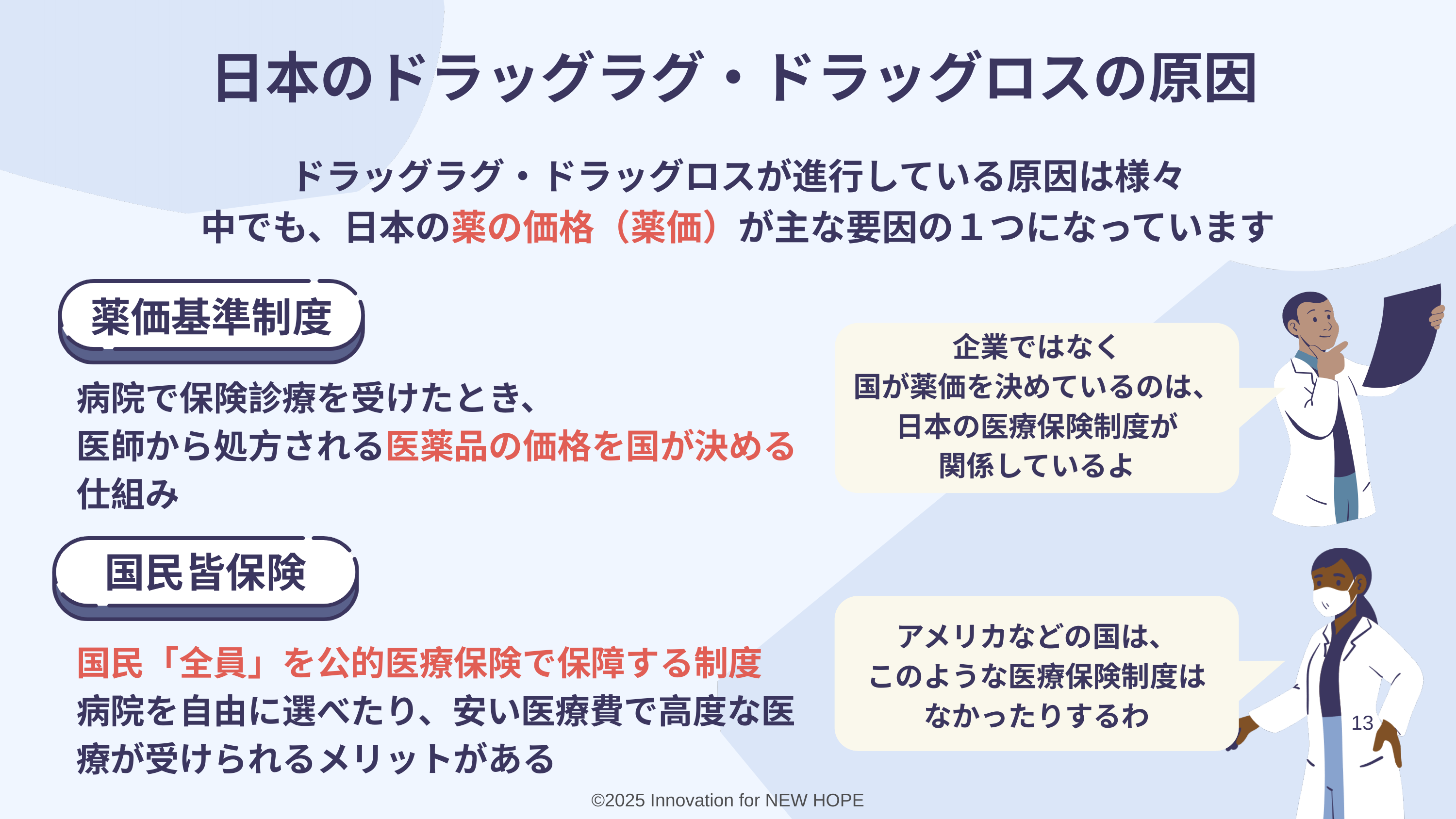

日本のドラッグラグ・ドラッグロスの原因
ドラッグラグ・ドラッグロスが進行している原因は様々
中でも、日本の薬の価格（薬価）が主な要因の１つになっています

薬価基準制度

企業ではなく
国が薬価を決めているのは、
日本の医療保険制度が
関係しているよ

病院で保険診療を受けたとき、
医師から処方される医薬品の価格を国が決める仕組み

国民皆保険
国民「全員」を公的医療保険で保障する制度
病院を自由に選べたり、安い医療費で高度な医療が受けられるメリットがある

アメリカなどの国は、
このような医療保険制度は
なかったりするわ

13
©2025 Innovation for NEW HOPE